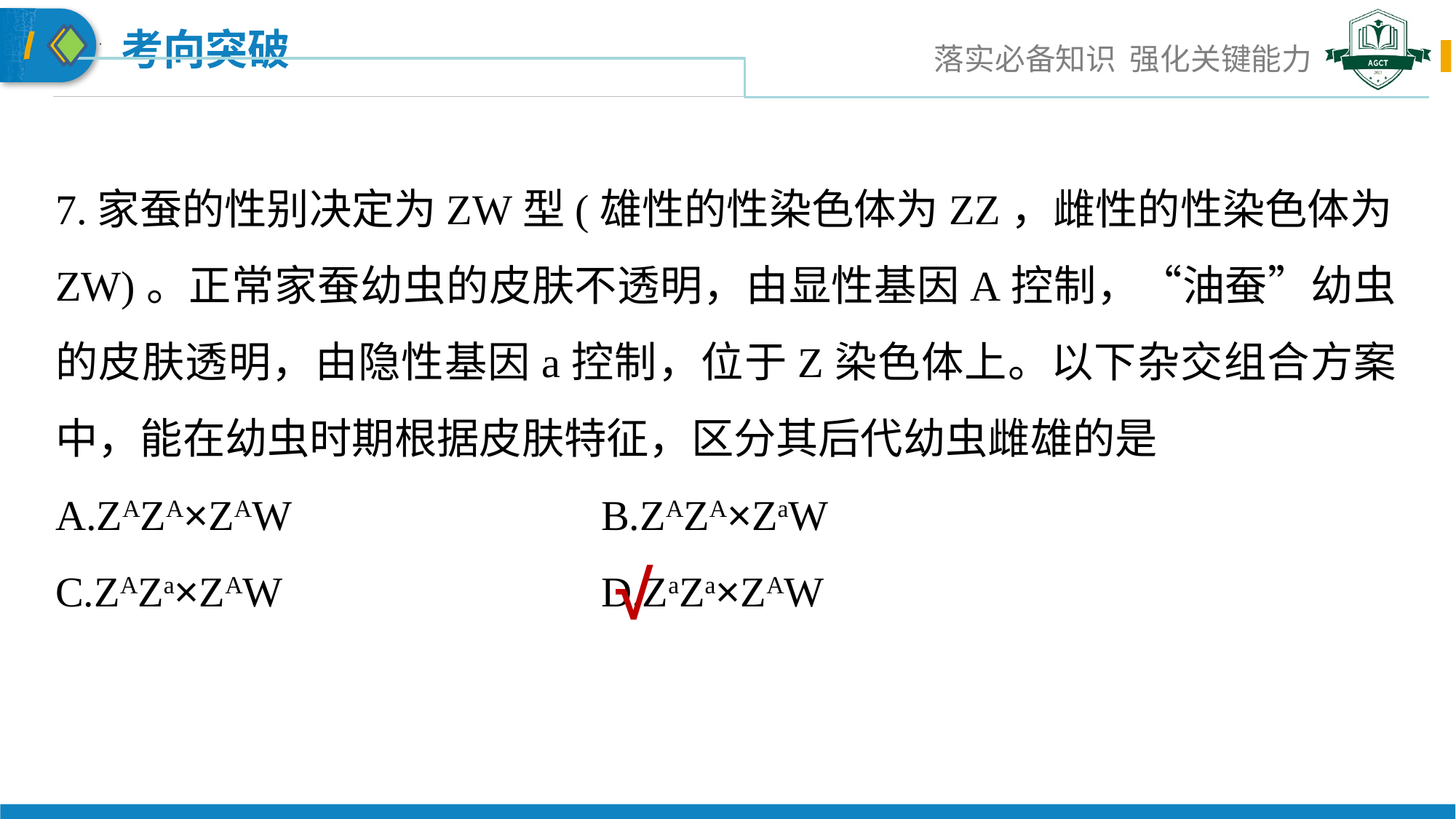

7.家蚕的性别决定为ZW型(雄性的性染色体为ZZ，雌性的性染色体为ZW)。正常家蚕幼虫的皮肤不透明，由显性基因A控制，“油蚕”幼虫的皮肤透明，由隐性基因a控制，位于Z染色体上。以下杂交组合方案中，能在幼虫时期根据皮肤特征，区分其后代幼虫雌雄的是
A.ZAZA×ZAW  			B.ZAZA×ZaW
C.ZAZa×ZAW  			D.ZaZa×ZAW
√